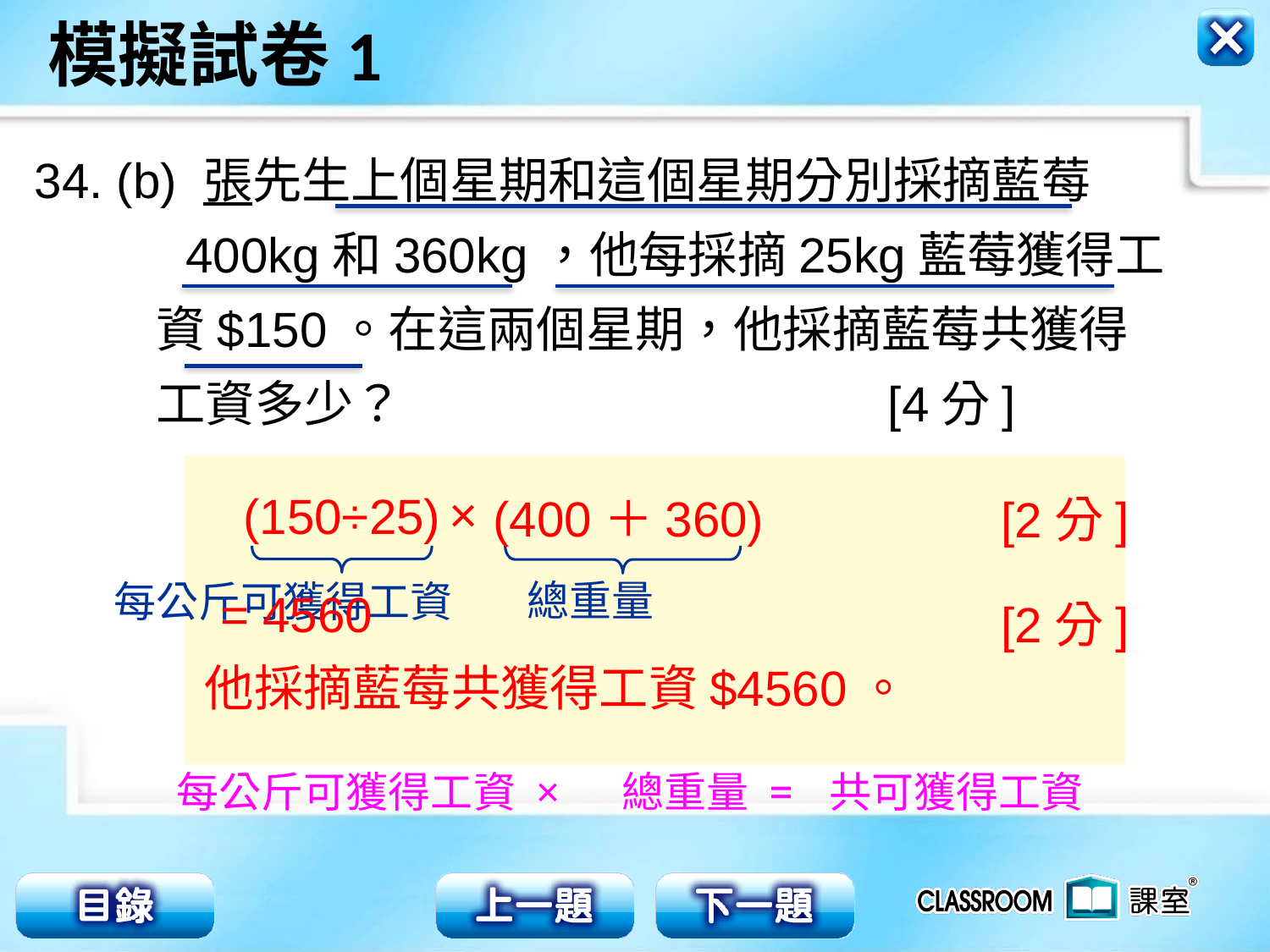

34. (b) 張先生上個星期和這個星期分別採摘藍莓
           400kg和360kg，他每採摘25kg藍莓獲得工
          資$150。在這兩個星期，他採摘藍莓共獲得
          工資多少？                                           [4分]

×
(150÷25)
(400＋360)
 [2分]
總重量
每公斤可獲得工資
 = 4560
 [2分]
他採摘藍莓共獲得工資$4560。
每公斤可獲得工資 ×  總重量 = 共可獲得工資